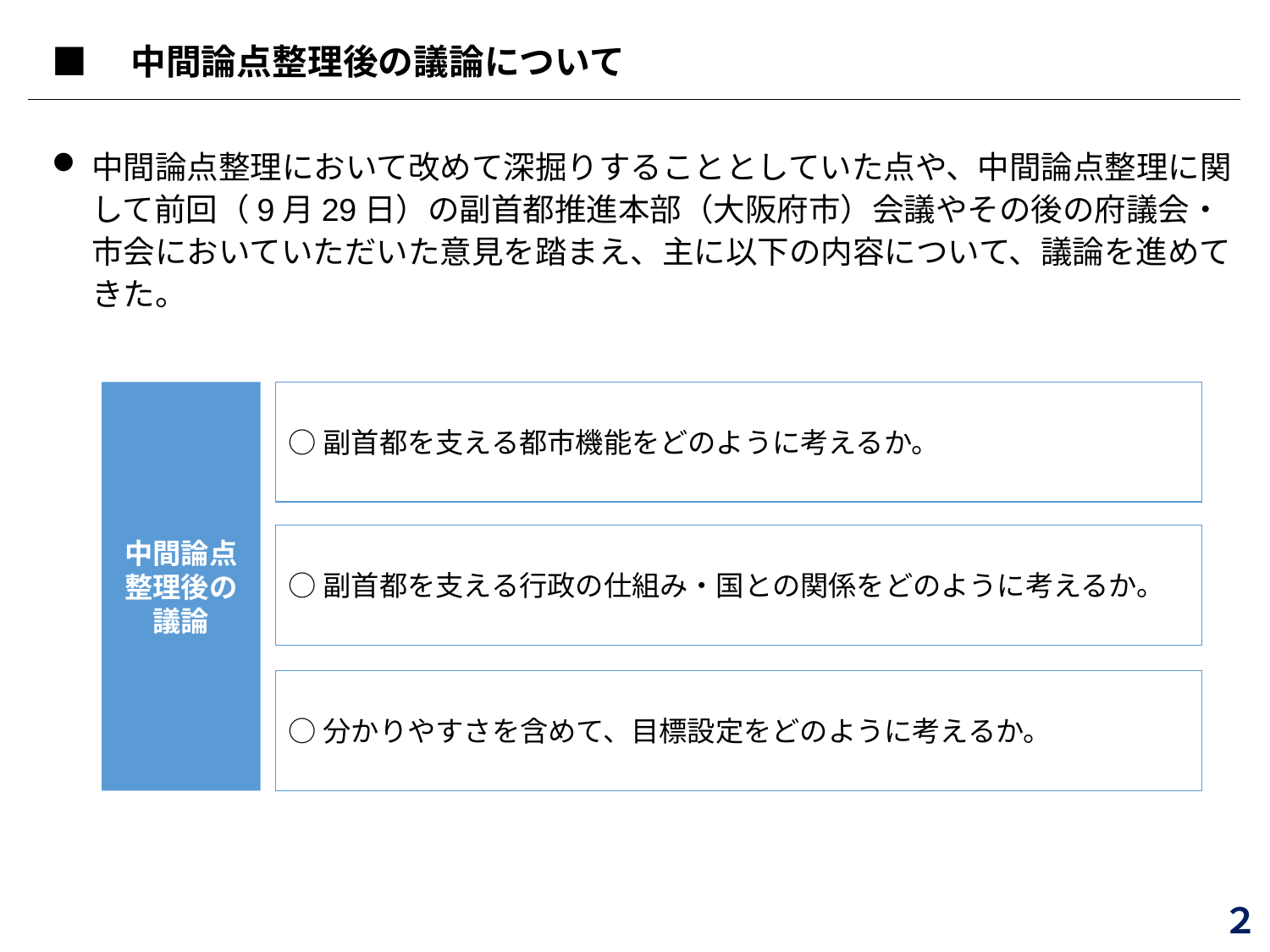

■　中間論点整理後の議論について
中間論点整理において改めて深掘りすることとしていた点や、中間論点整理に関して前回（9月29日）の副首都推進本部（大阪府市）会議やその後の府議会・市会においていただいた意見を踏まえ、主に以下の内容について、議論を進めてきた。
中間論点整理後の議論
○副首都を支える都市機能をどのように考えるか。
○副首都を支える行政の仕組み・国との関係をどのように考えるか。
○分かりやすさを含めて、目標設定をどのように考えるか。
 ２